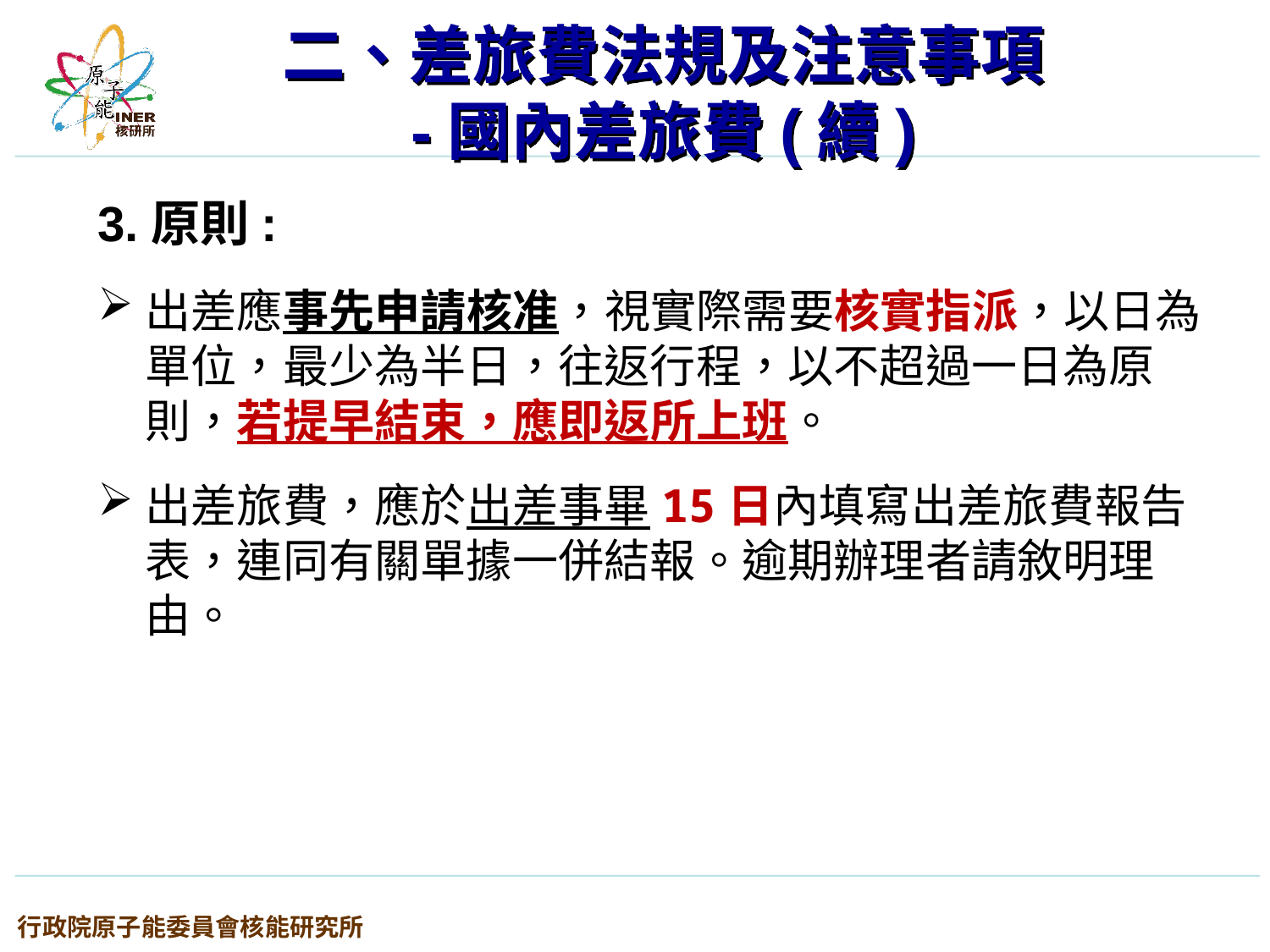

二、差旅費法規及注意事項
-國內差旅費(續)
3.原則:
出差應事先申請核准，視實際需要核實指派，以日為單位，最少為半日，往返行程，以不超過一日為原則，若提早結束，應即返所上班。
出差旅費，應於出差事畢15日內填寫出差旅費報告表，連同有關單據一併結報。逾期辦理者請敘明理由。